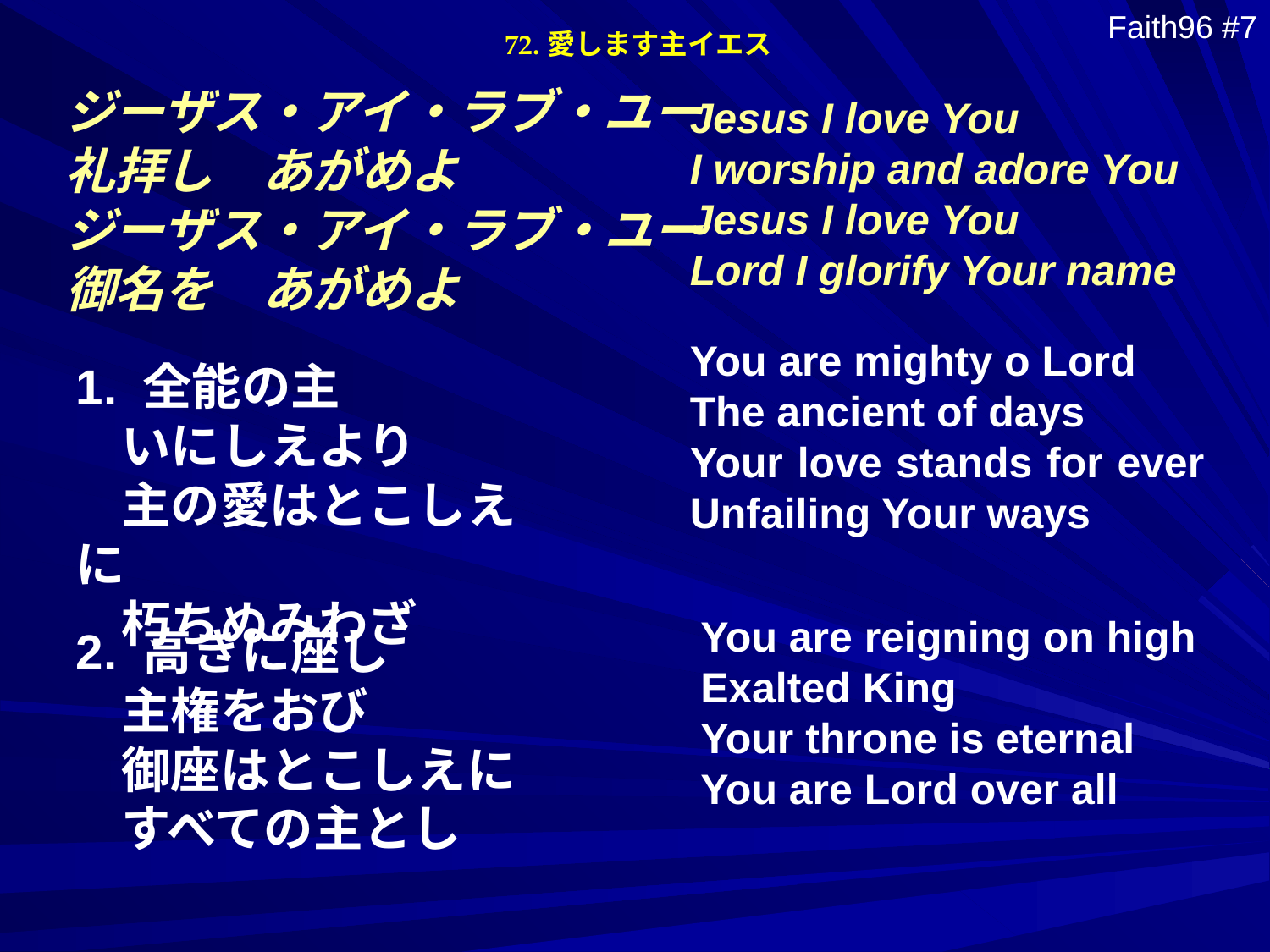

72.愛します主イエス
Faith96 #7
ジーザス・アイ・ラブ・ユー
礼拝し　あがめよ
ジーザス・アイ・ラブ・ユー
御名を　あがめよ
Jesus I love You
I worship and adore You
Jesus I love You
Lord I glorify Your name
You are mighty o Lord
The ancient of days
Your love stands for ever
Unfailing Your ways
1. 全能の主
   いにしえより
   主の愛はとこしえに
   朽ちぬみわざ
You are reigning on high
Exalted King
Your throne is eternal
You are Lord over all
2. 高きに座し
   主権をおび
   御座はとこしえに
   すべての主とし